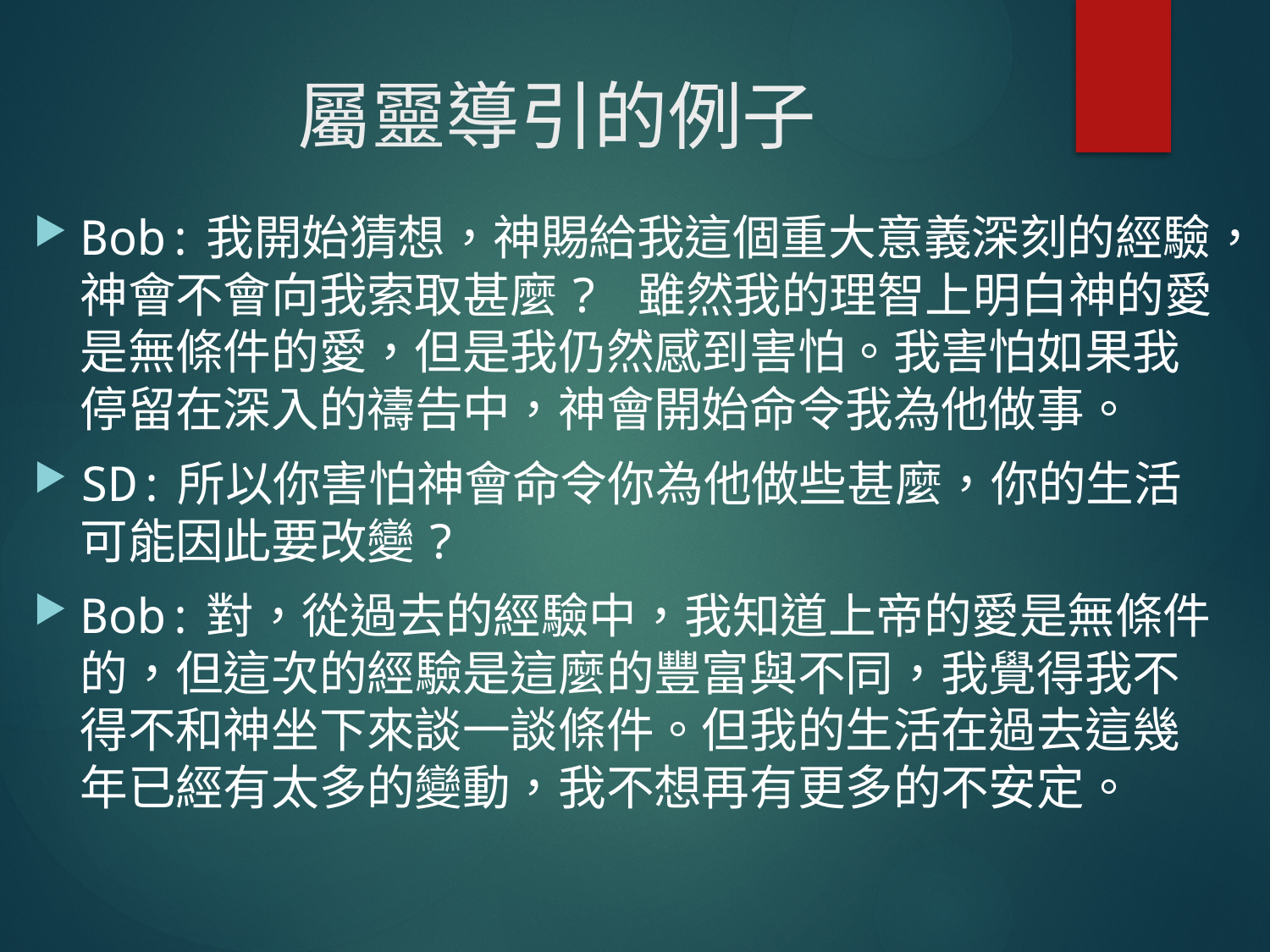

# 屬靈導引的例子
Bob:我開始猜想，神賜給我這個重大意義深刻的經驗，神會不會向我索取甚麼? 雖然我的理智上明白神的愛是無條件的愛，但是我仍然感到害怕。我害怕如果我停留在深入的禱告中，神會開始命令我為他做事。
SD:所以你害怕神會命令你為他做些甚麼，你的生活可能因此要改變?
Bob:對，從過去的經驗中，我知道上帝的愛是無條件的，但這次的經驗是這麼的豐富與不同，我覺得我不得不和神坐下來談一談條件。但我的生活在過去這幾年已經有太多的變動，我不想再有更多的不安定。